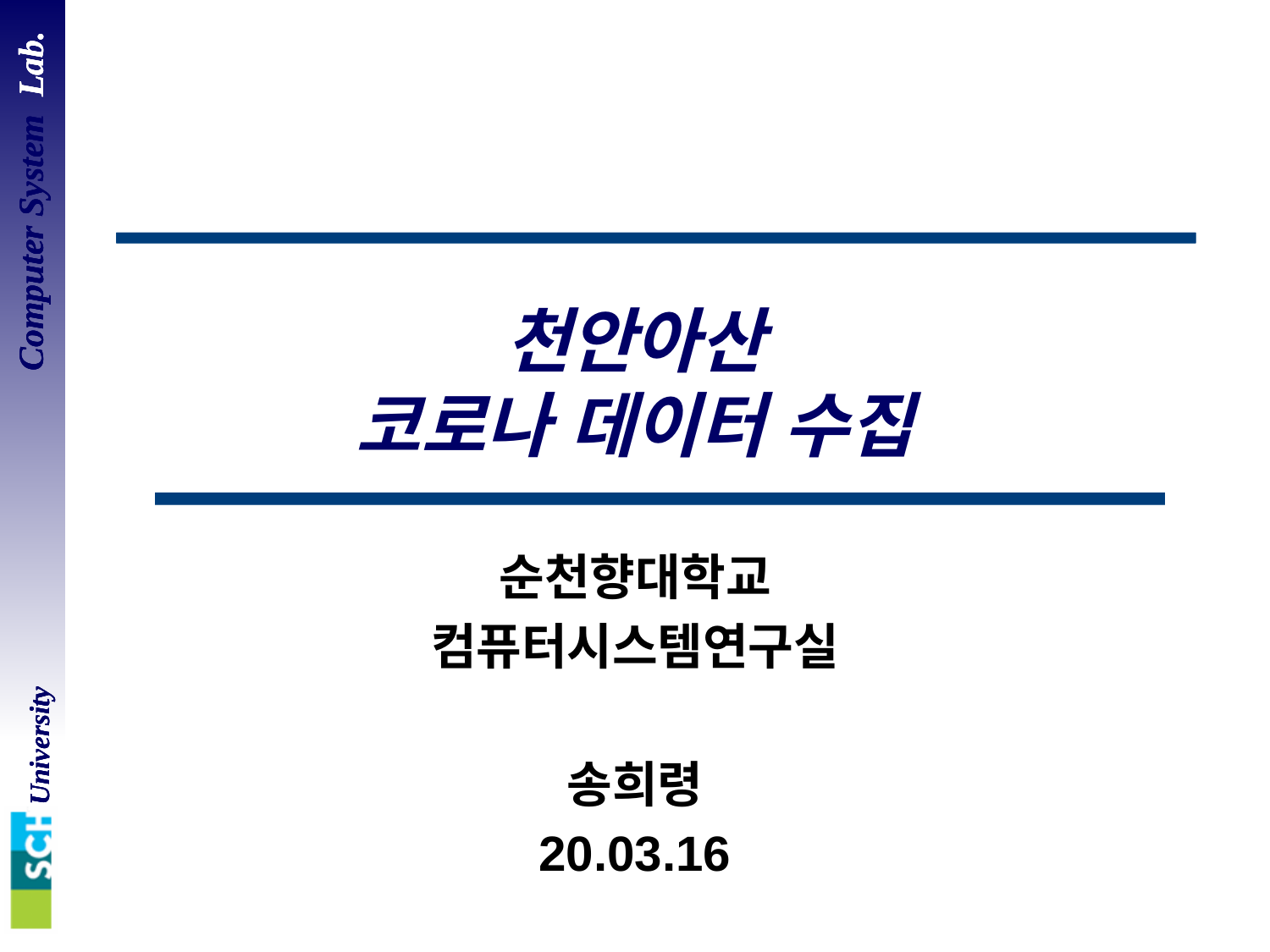

# 천안아산 코로나 데이터 수집
순천향대학교
컴퓨터시스템연구실

송희령
20.03.16